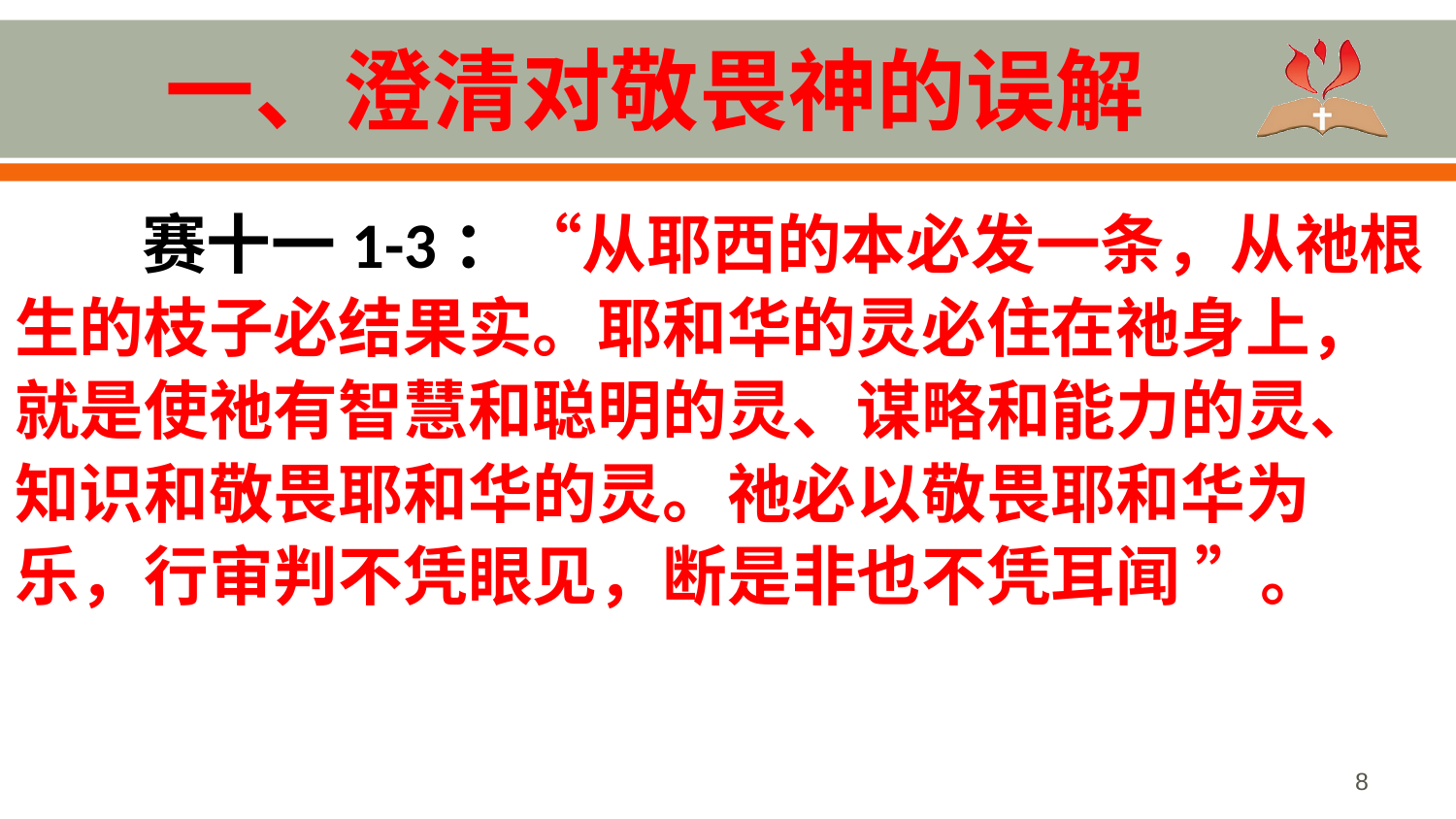

# 一、澄清对敬畏神的误解
赛十一1-3：“从耶西的本必发一条，从祂根生的枝子必结果实。耶和华的灵必住在祂身上，就是使祂有智慧和聪明的灵、谋略和能力的灵、知识和敬畏耶和华的灵。祂必以敬畏耶和华为乐，行审判不凭眼见，断是非也不凭耳闻 ”。

8